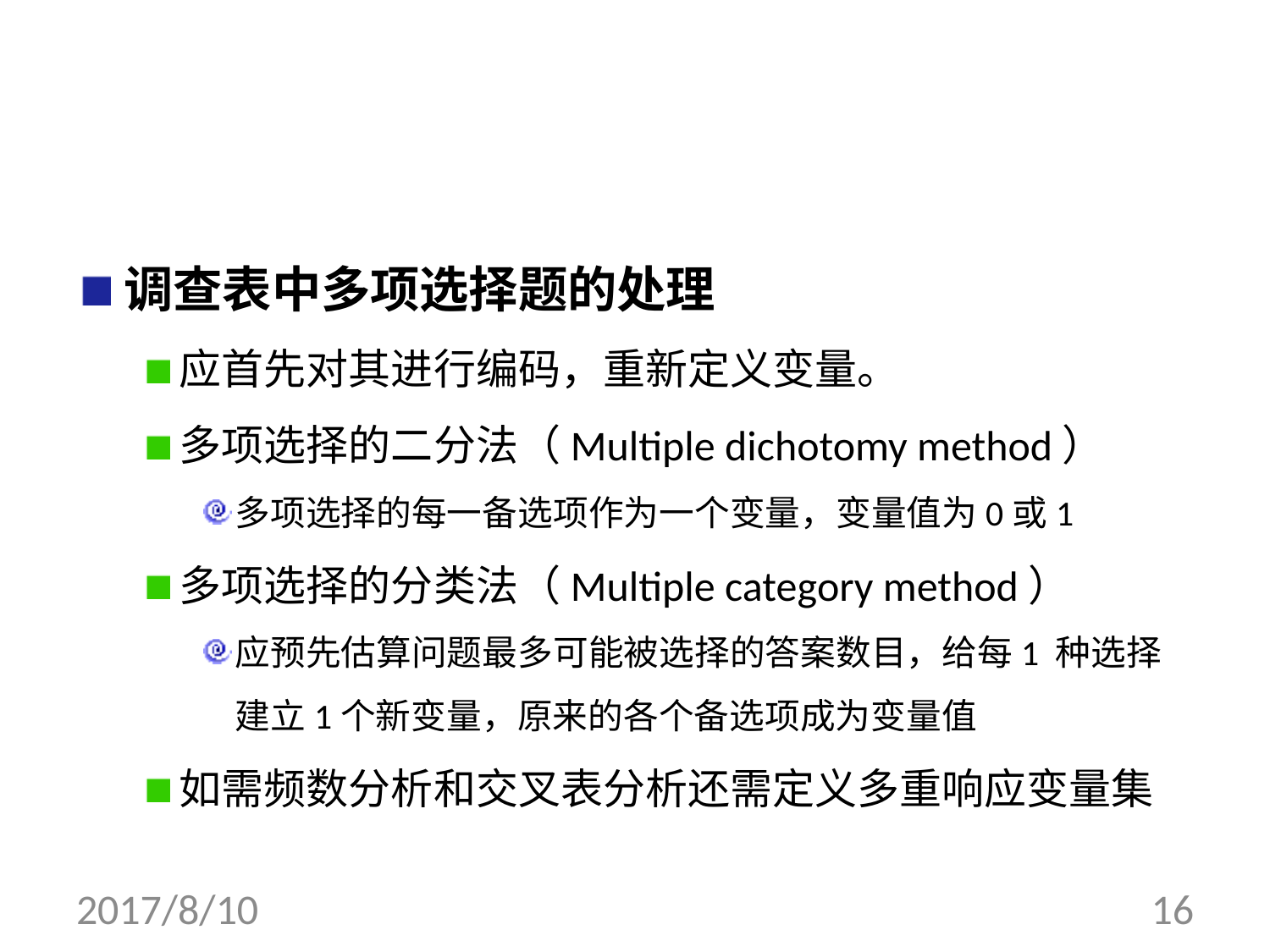

#
调查表中多项选择题的处理
应首先对其进行编码，重新定义变量。
多项选择的二分法（Multiple dichotomy method）
多项选择的每一备选项作为一个变量，变量值为0或1
多项选择的分类法（Multiple category method）
应预先估算问题最多可能被选择的答案数目，给每1 种选择建立1个新变量，原来的各个备选项成为变量值
如需频数分析和交叉表分析还需定义多重响应变量集

2017/8/10
16